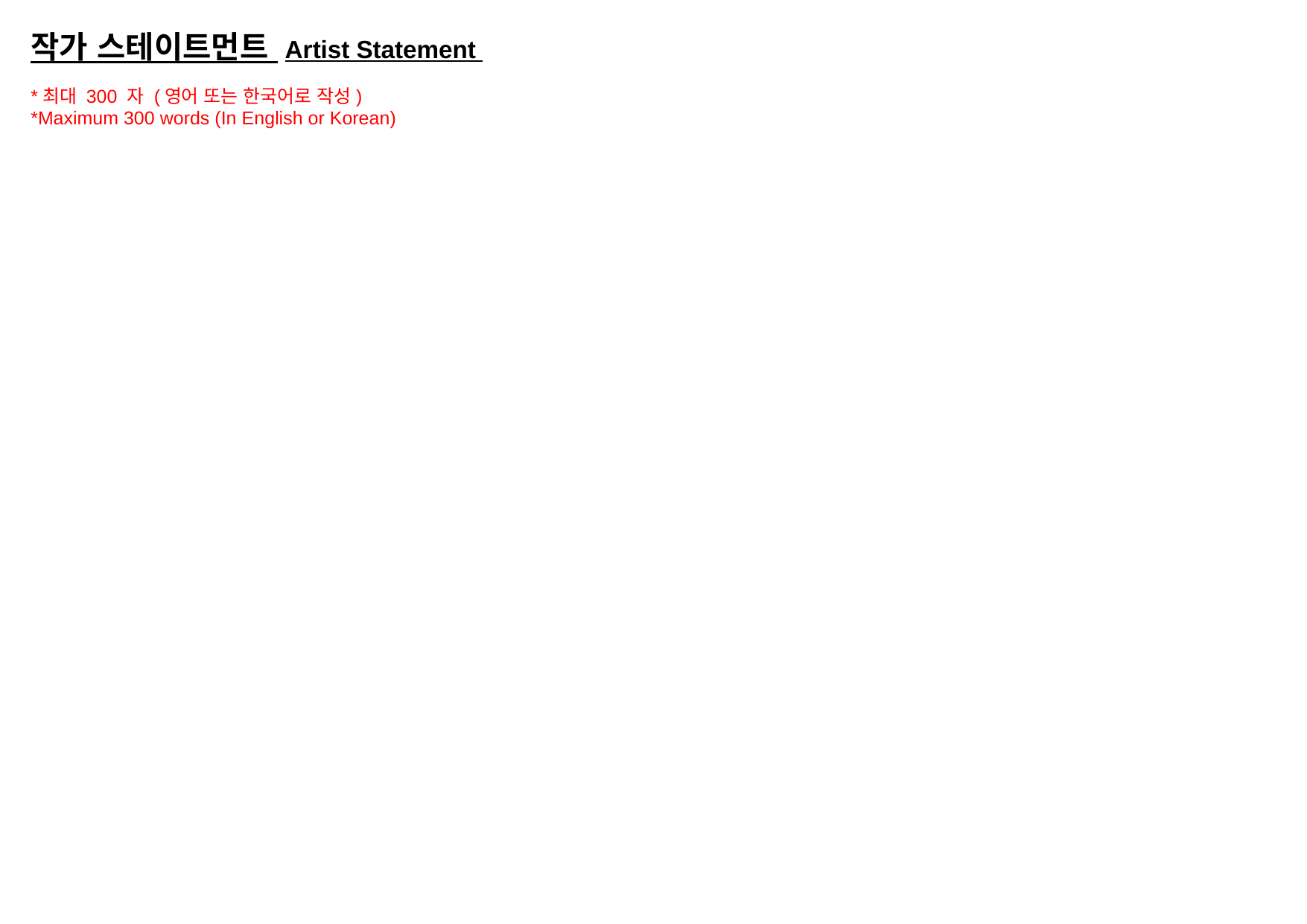

작가 스테이트먼트 Artist Statement
*최대 300 자 (영어 또는 한국어로 작성)
*Maximum 300 words (In English or Korean)